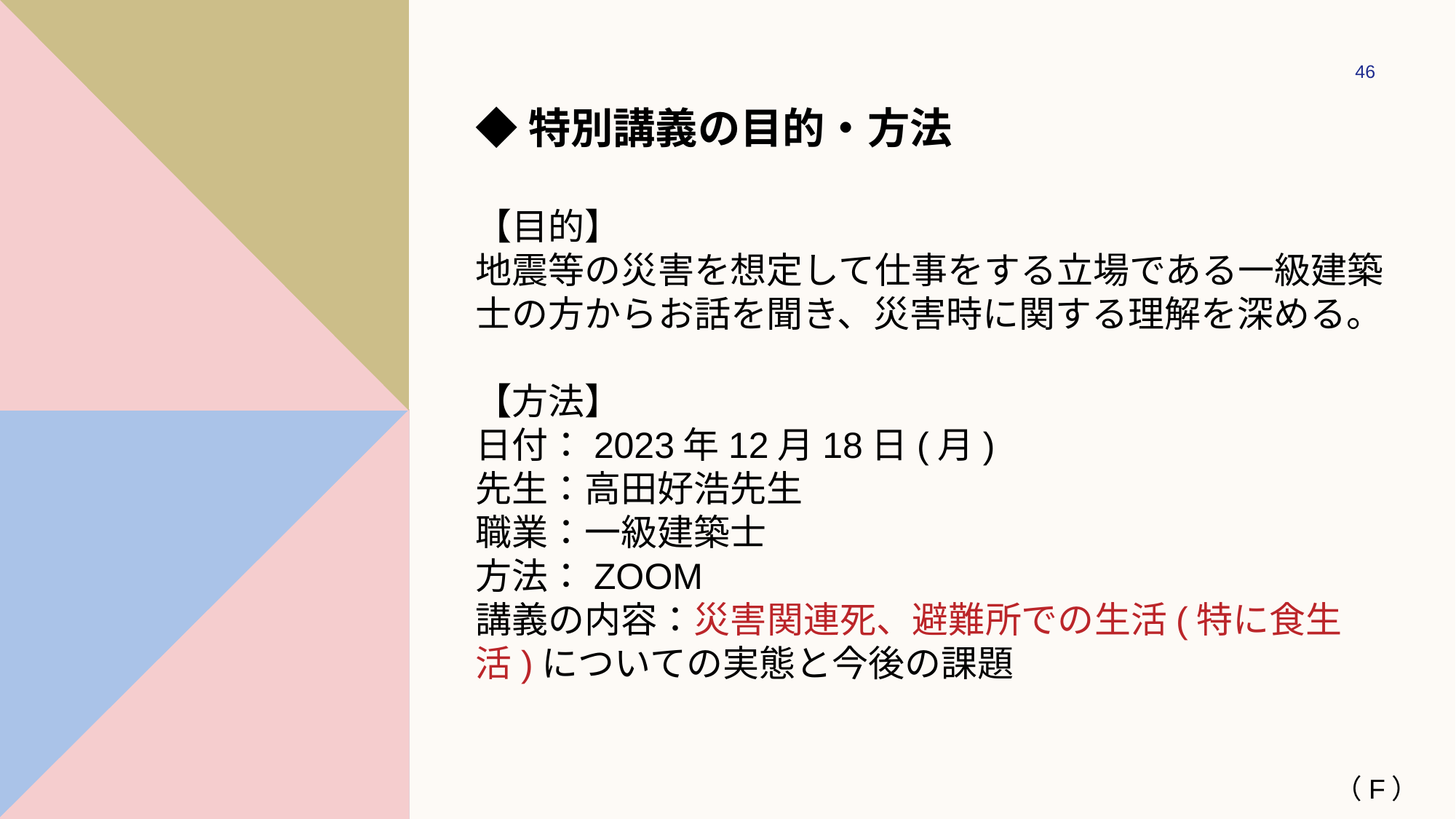

46
# ◆特別講義の目的・方法 【目的】 地震等の災害を想定して仕事をする立場である一級建築士の方からお話を聞き、災害時に関する理解を深める。 【方法】 日付：2023年12月18日(月) 先生：高田好浩先生 職業：一級建築士 方法：zoom 講義の内容：災害関連死、避難所での生活(特に食生活)についての実態と今後の課題
（F）